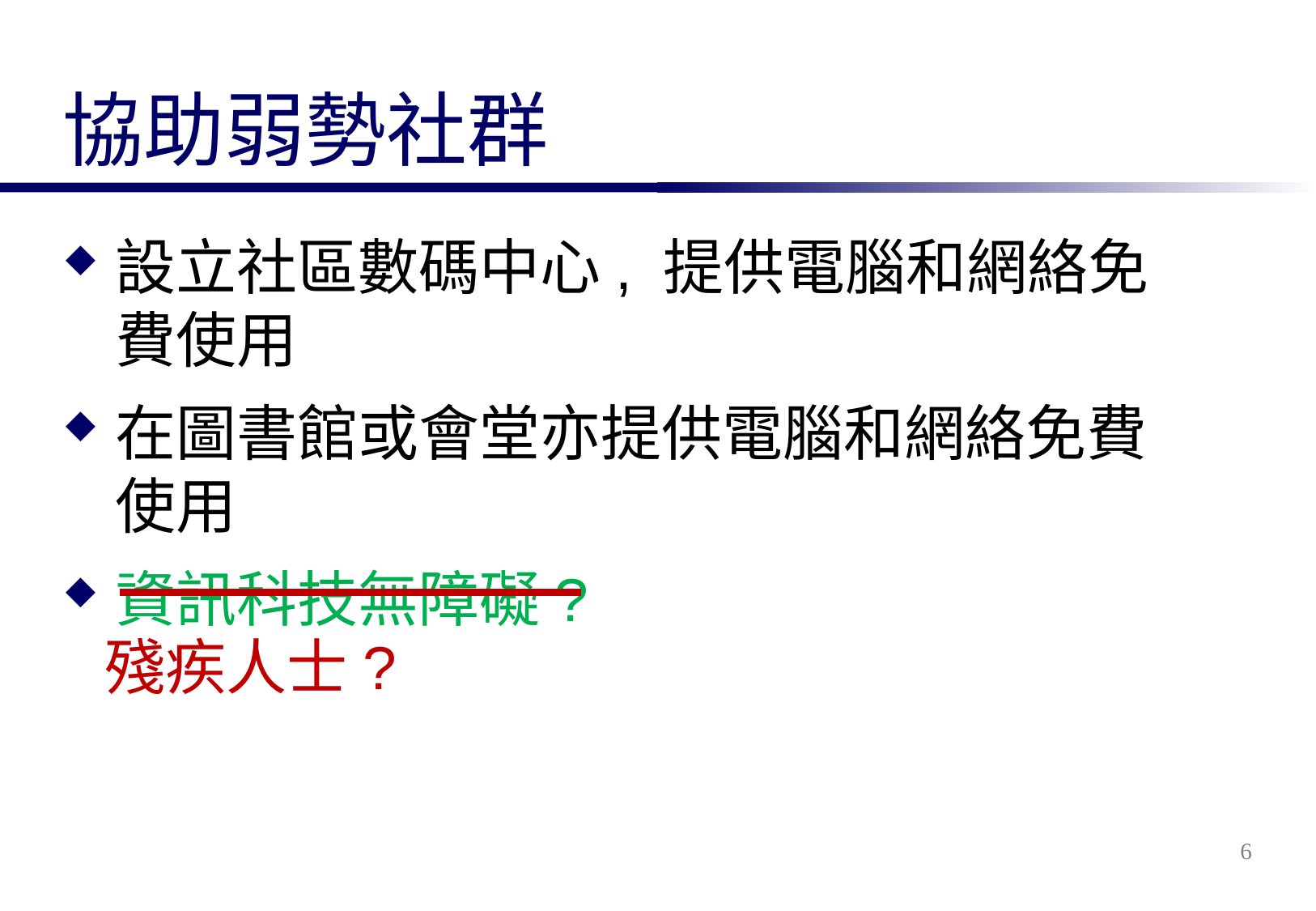

# 協助弱勢社群
設立社區數碼中心, 提供電腦和網絡免費使用
在圖書館或會堂亦提供電腦和網絡免費使用
資訊科技無障礙?
殘疾人士?
6